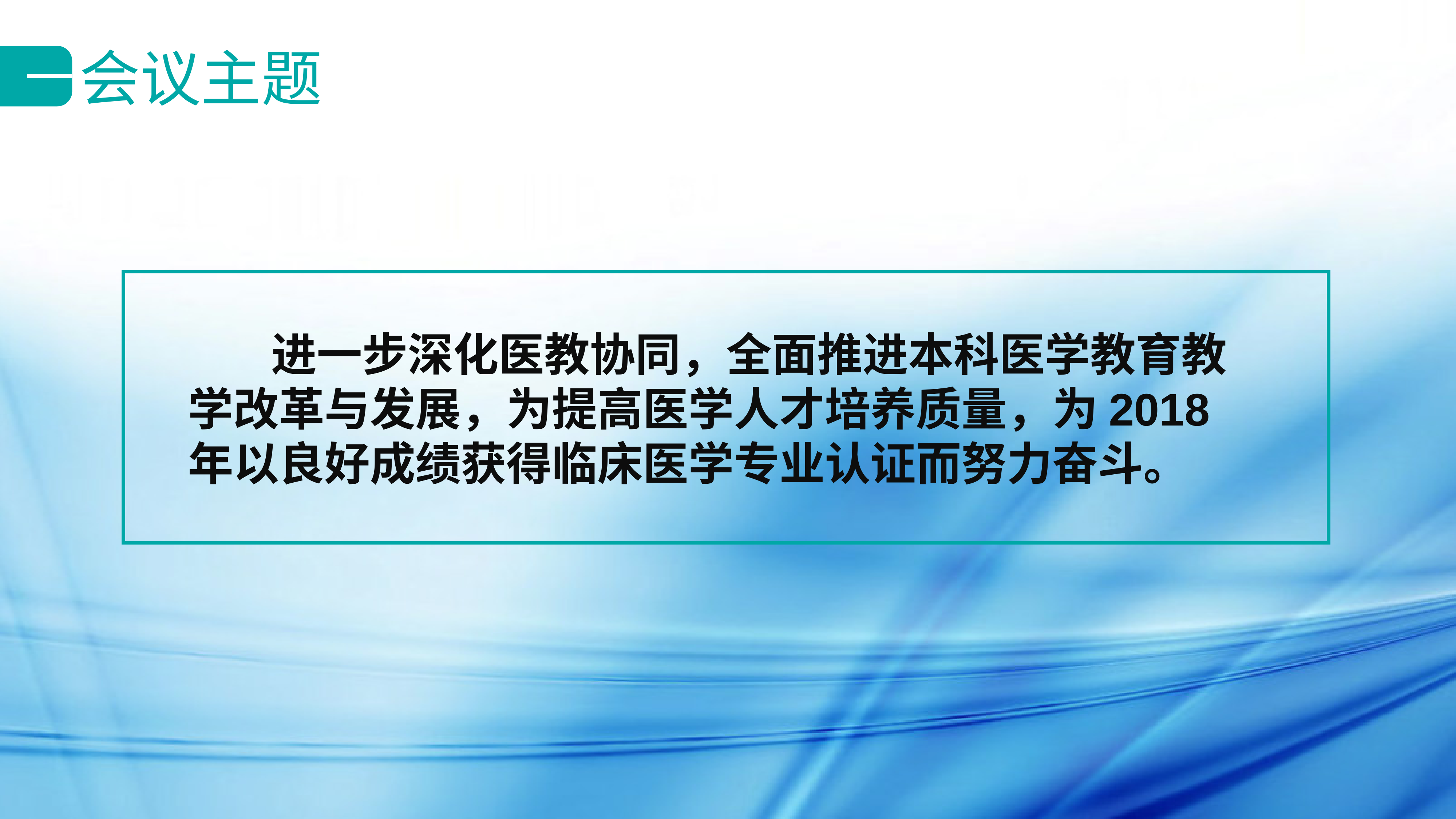

会议主题
一

       进一步深化医教协同，全面推进本科医学教育教学改革与发展，为提高医学人才培养质量，为2018年以良好成绩获得临床医学专业认证而努力奋斗。